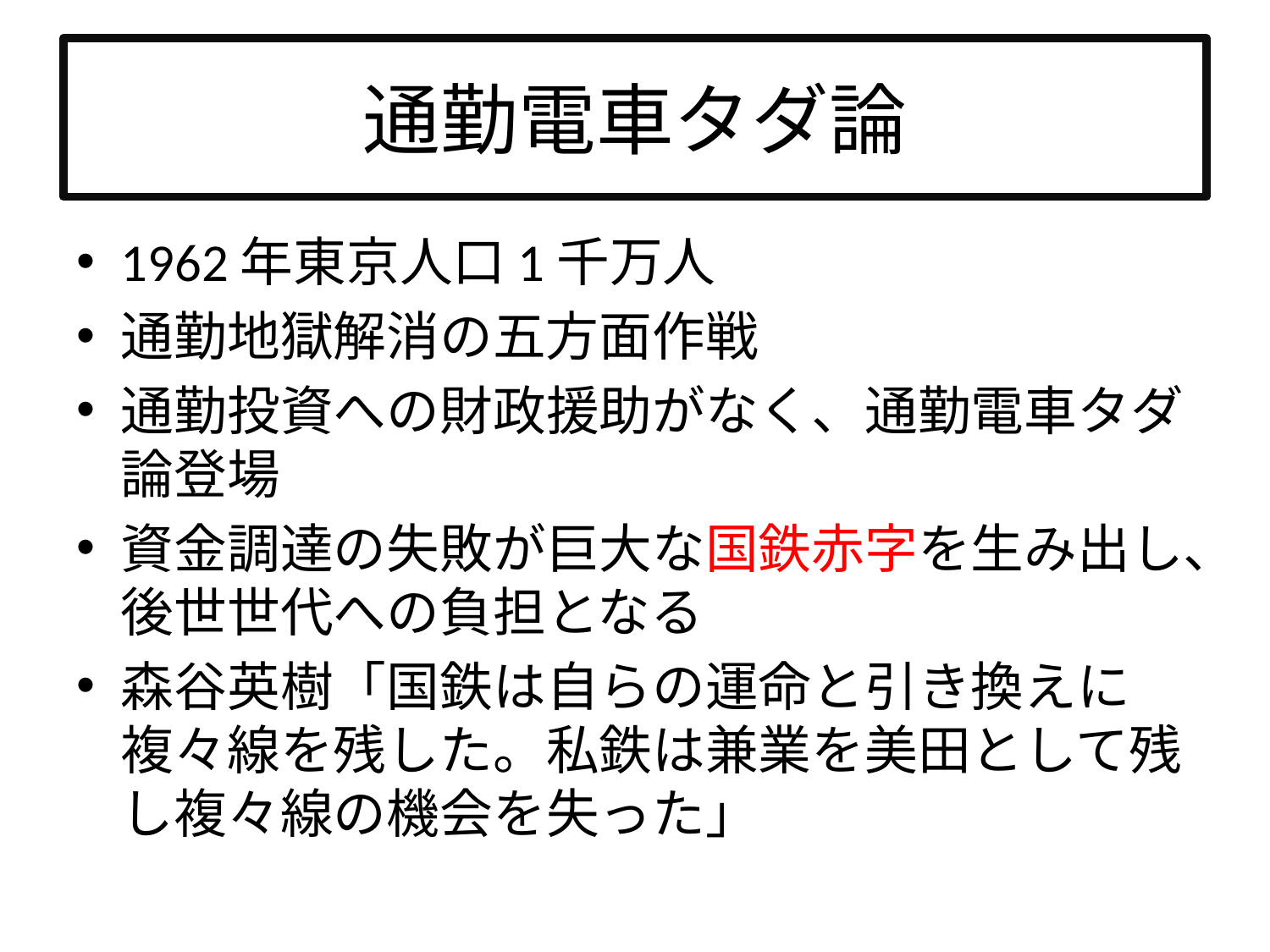

# 通勤電車タダ論
1962年東京人口1千万人
通勤地獄解消の五方面作戦
通勤投資への財政援助がなく、通勤電車タダ論登場
資金調達の失敗が巨大な国鉄赤字を生み出し、後世世代への負担となる
森谷英樹「国鉄は自らの運命と引き換えに複々線を残した。私鉄は兼業を美田として残し複々線の機会を失った」